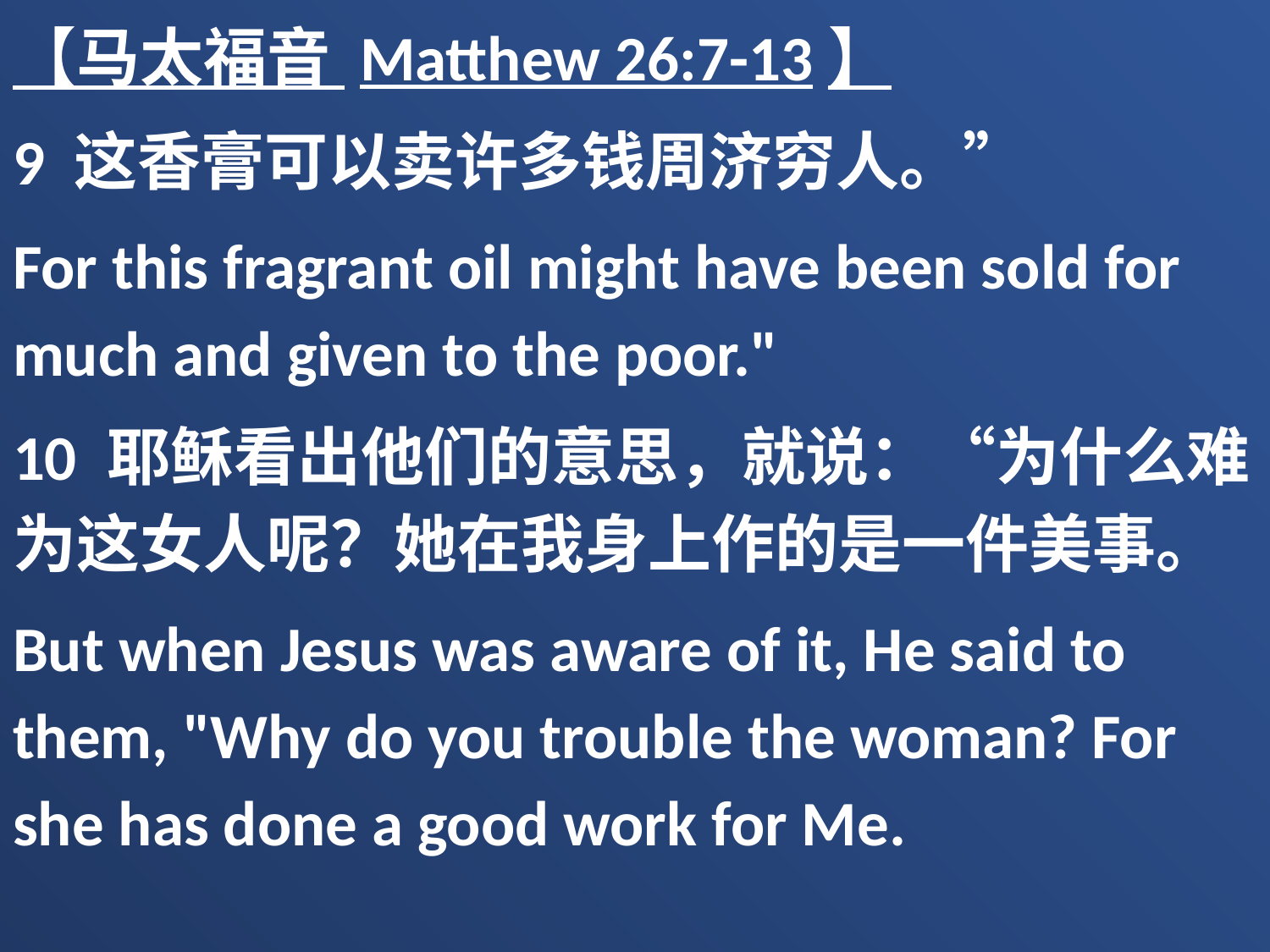

【马太福音 Matthew 26:7-13】
9 这香膏可以卖许多钱周济穷人。”
For this fragrant oil might have been sold for much and given to the poor."
10 耶稣看出他们的意思，就说：“为什么难为这女人呢？她在我身上作的是一件美事。
But when Jesus was aware of it, He said to them, "Why do you trouble the woman? For she has done a good work for Me.